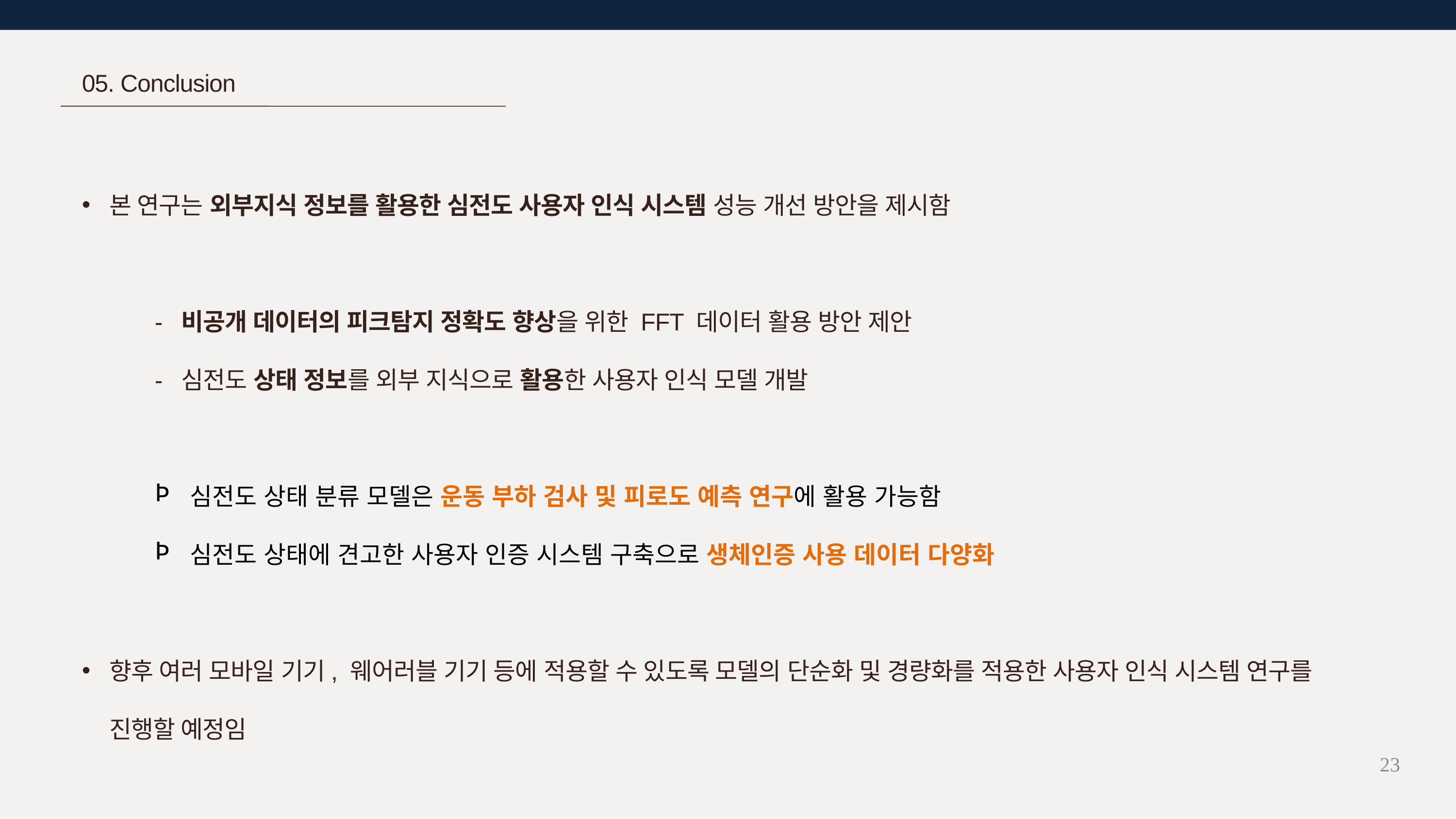

05. Conclusion

본 연구는 외부지식 정보를 활용한 심전도 사용자 인식 시스템 성능 개선 방안을 제시함

	-  비공개 데이터의 피크탐지 정확도 향상을 위한 FFT 데이터 활용 방안 제안
	-  심전도 상태 정보를 외부 지식으로 활용한 사용자 인식 모델 개발

 심전도 상태 분류 모델은 운동 부하 검사 및 피로도 예측 연구에 활용 가능함
 심전도 상태에 견고한 사용자 인증 시스템 구축으로 생체인증 사용 데이터 다양화

향후 여러 모바일 기기, 웨어러블 기기 등에 적용할 수 있도록 모델의 단순화 및 경량화를 적용한 사용자 인식 시스템 연구를 진행할 예정임
23